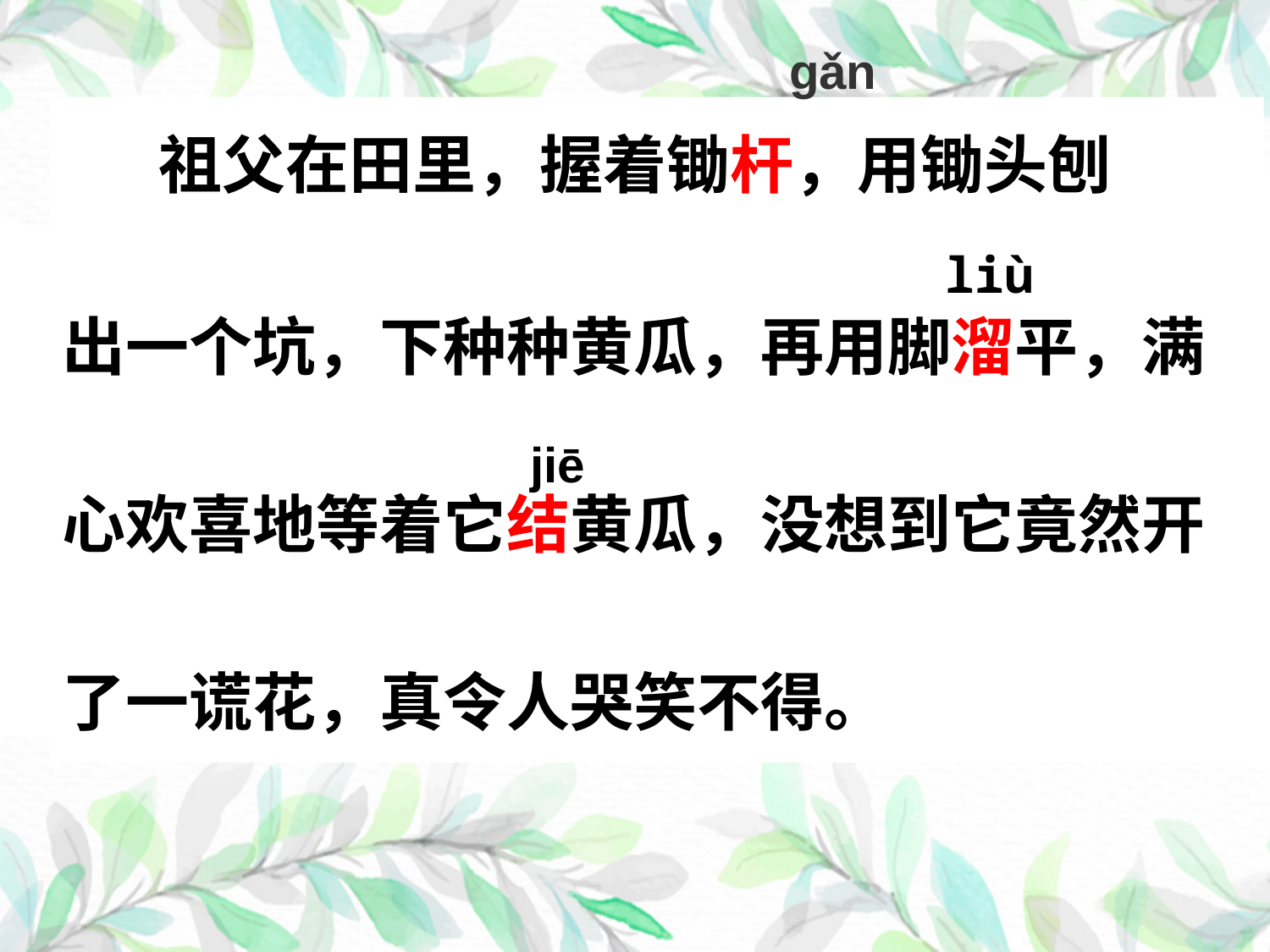

gǎn
    祖父在田里，握着锄杆，用锄头刨

出一个坑，下种种黄瓜，再用脚溜平，满

心欢喜地等着它结黄瓜，没想到它竟然开

了一谎花，真令人哭笑不得。
liù
jiē